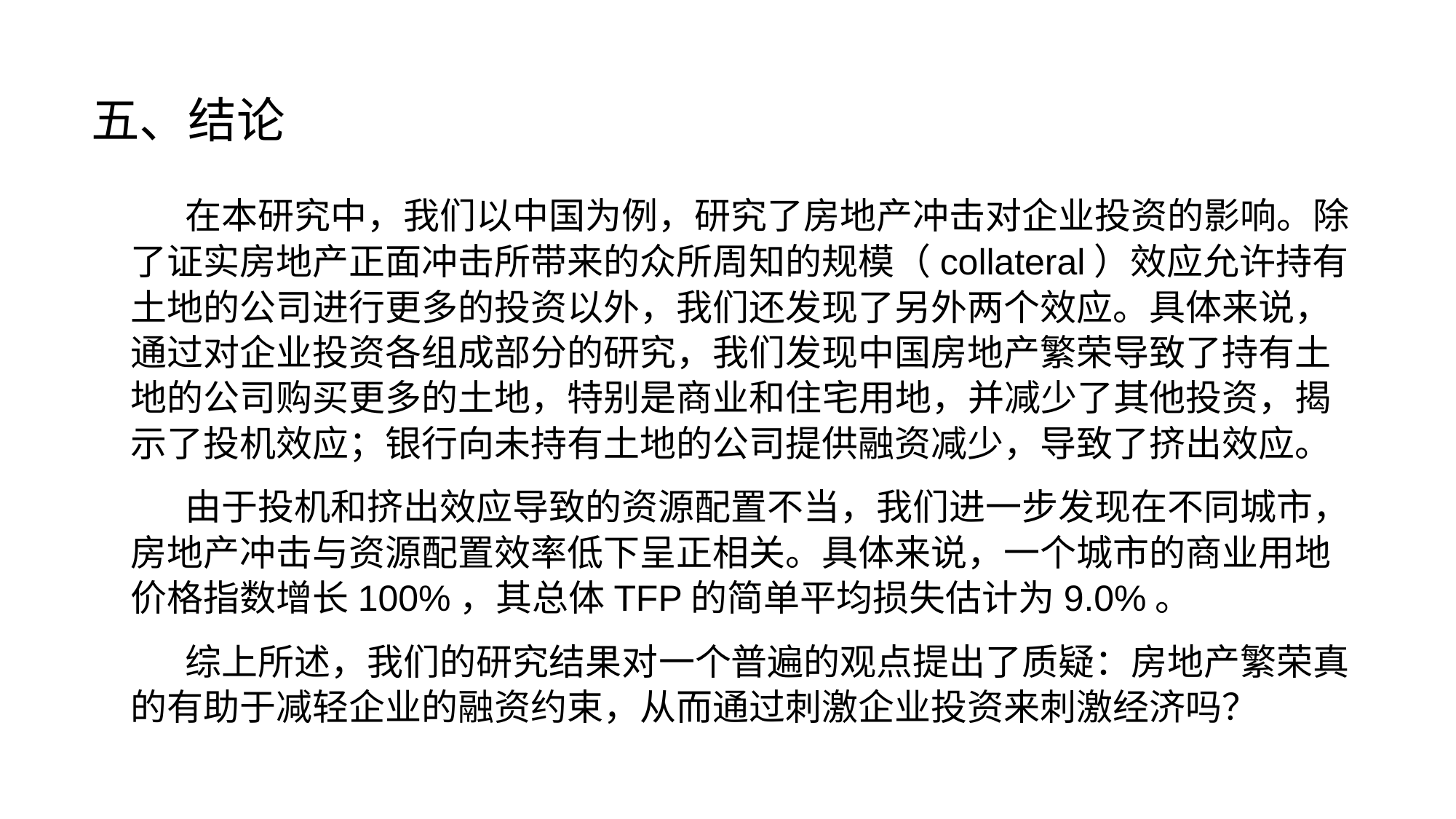

五、结论
在本研究中，我们以中国为例，研究了房地产冲击对企业投资的影响。除了证实房地产正面冲击所带来的众所周知的规模（collateral）效应允许持有土地的公司进行更多的投资以外，我们还发现了另外两个效应。具体来说，通过对企业投资各组成部分的研究，我们发现中国房地产繁荣导致了持有土地的公司购买更多的土地，特别是商业和住宅用地，并减少了其他投资，揭示了投机效应；银行向未持有土地的公司提供融资减少，导致了挤出效应。
由于投机和挤出效应导致的资源配置不当，我们进一步发现在不同城市，房地产冲击与资源配置效率低下呈正相关。具体来说，一个城市的商业用地价格指数增长100%，其总体TFP的简单平均损失估计为9.0%。
综上所述，我们的研究结果对一个普遍的观点提出了质疑：房地产繁荣真的有助于减轻企业的融资约束，从而通过刺激企业投资来刺激经济吗？